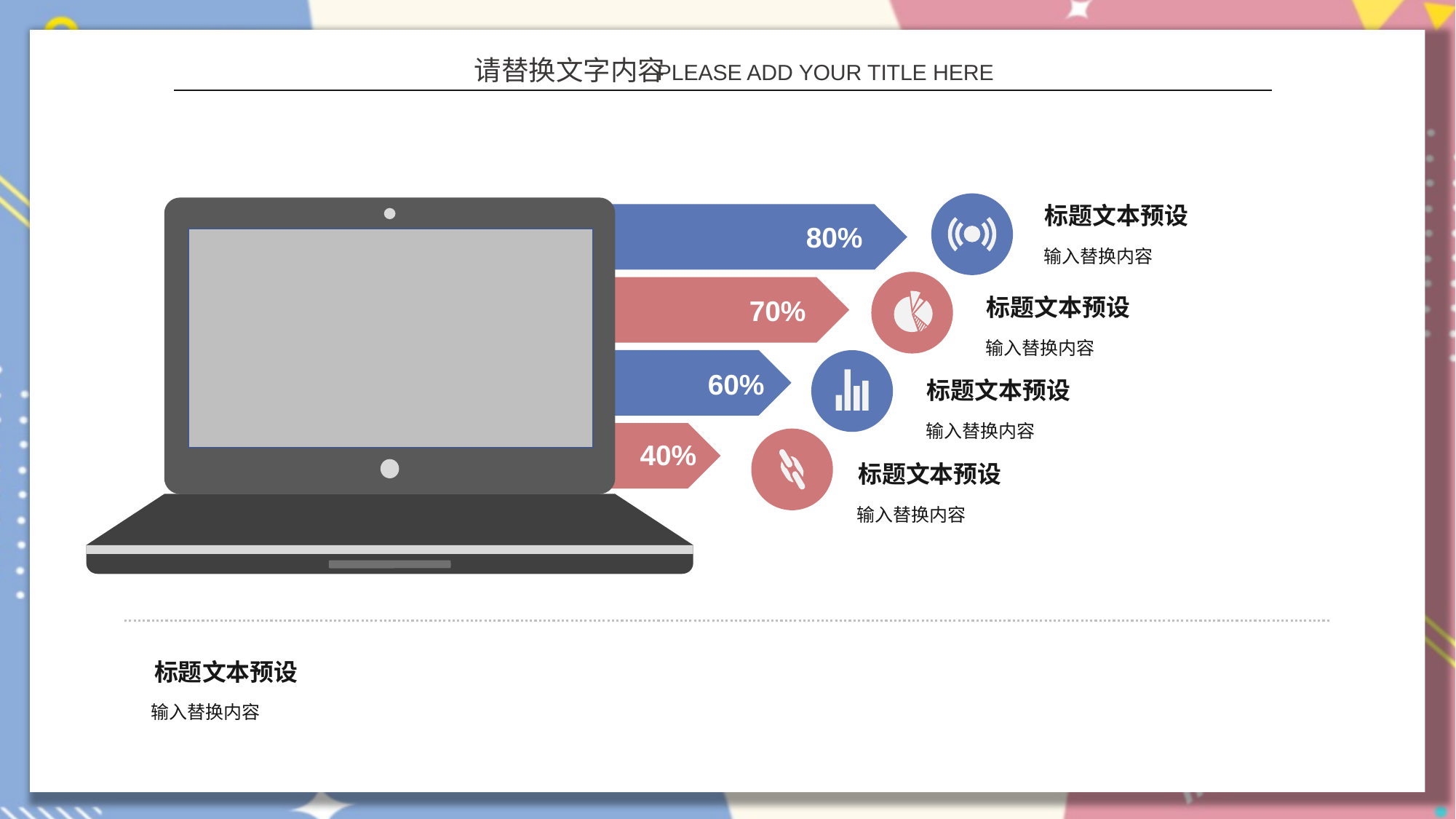

请替换文字内容
PLEASE ADD YOUR TITLE HERE

标题文本预设

80%

输入替换内容

70%
标题文本预设
输入替换内容

60%

标题文本预设
输入替换内容

40%

标题文本预设
输入替换内容
标题文本预设
输入替换内容